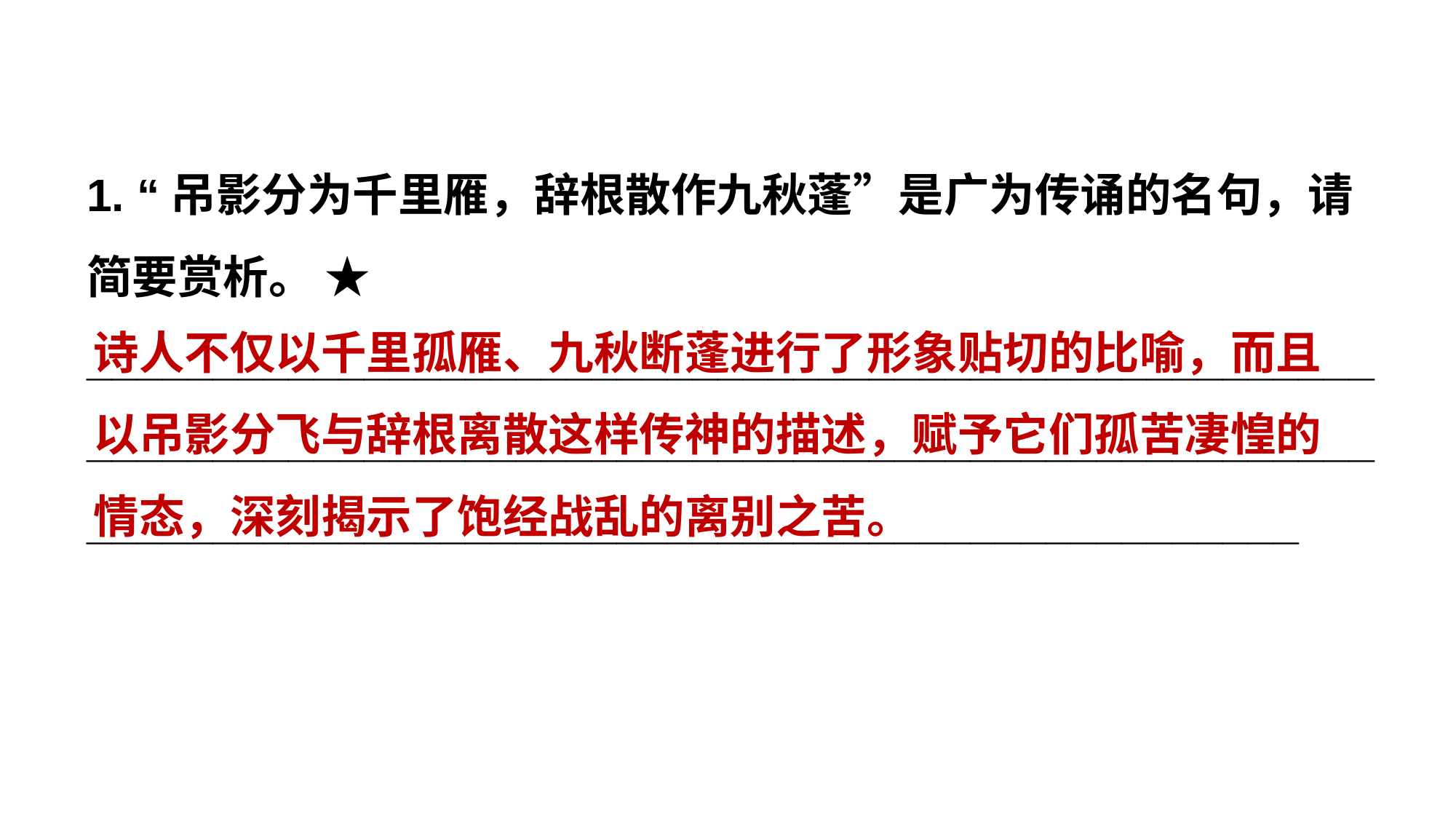

1. “吊影分为千里雁，辞根散作九秋蓬”是广为传诵的名句，请简要赏析。 ★
______________________________________________________________________________________________________________________________________________________
诗人不仅以千里孤雁、九秋断蓬进行了形象贴切的比喻，而且以吊影分飞与辞根离散这样传神的描述，赋予它们孤苦凄惶的情态，深刻揭示了饱经战乱的离别之苦。